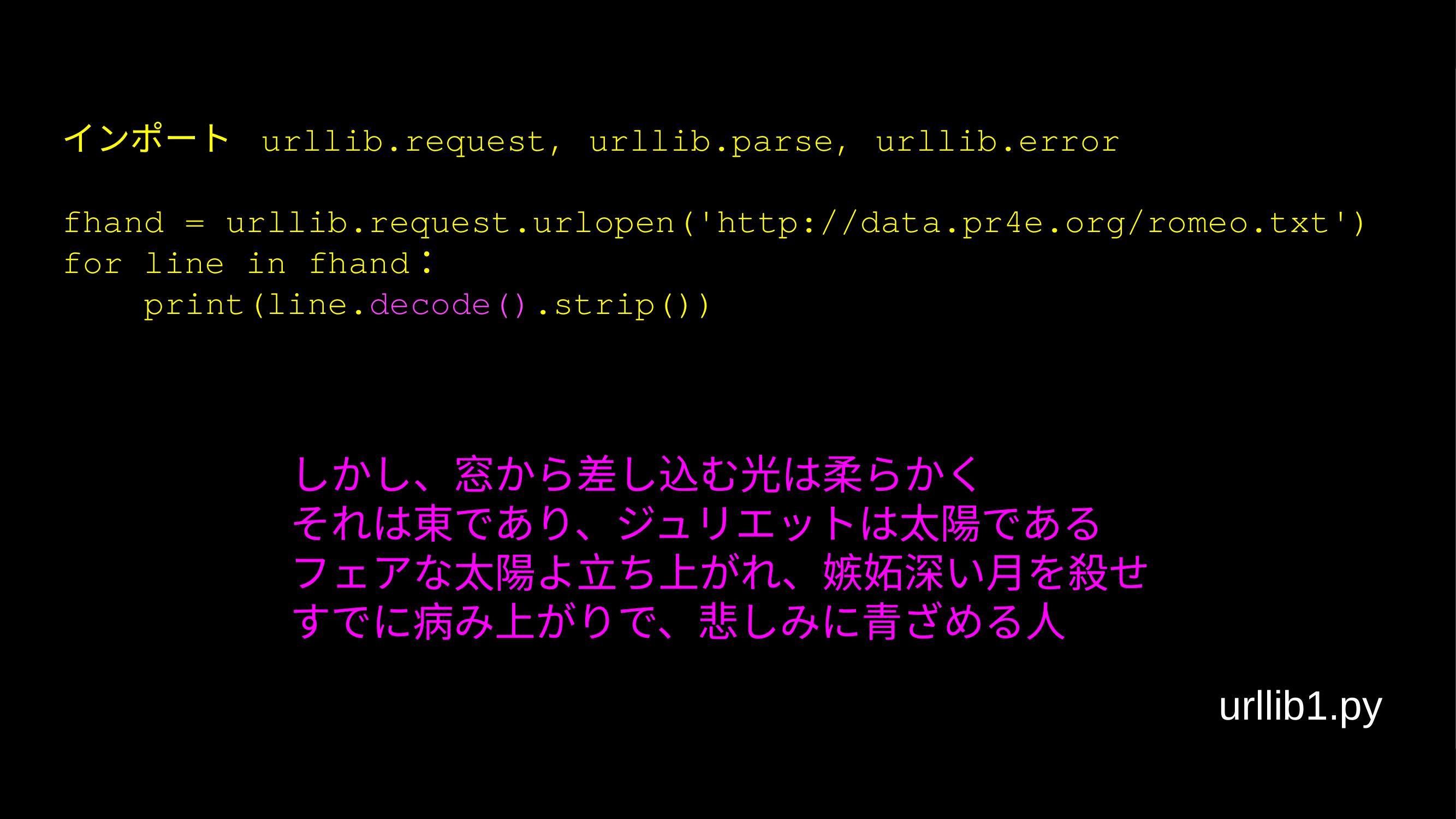

インポート urllib.request, urllib.parse, urllib.error

fhand = urllib.request.urlopen('http://data.pr4e.org/romeo.txt')
for line in fhand：
    print(line.decode().strip())
しかし、窓から差し込む光は柔らかく
それは東であり、ジュリエットは太陽である
フェアな太陽よ立ち上がれ、嫉妬深い月を殺せ
すでに病み上がりで、悲しみに青ざめる人
urllib1.py